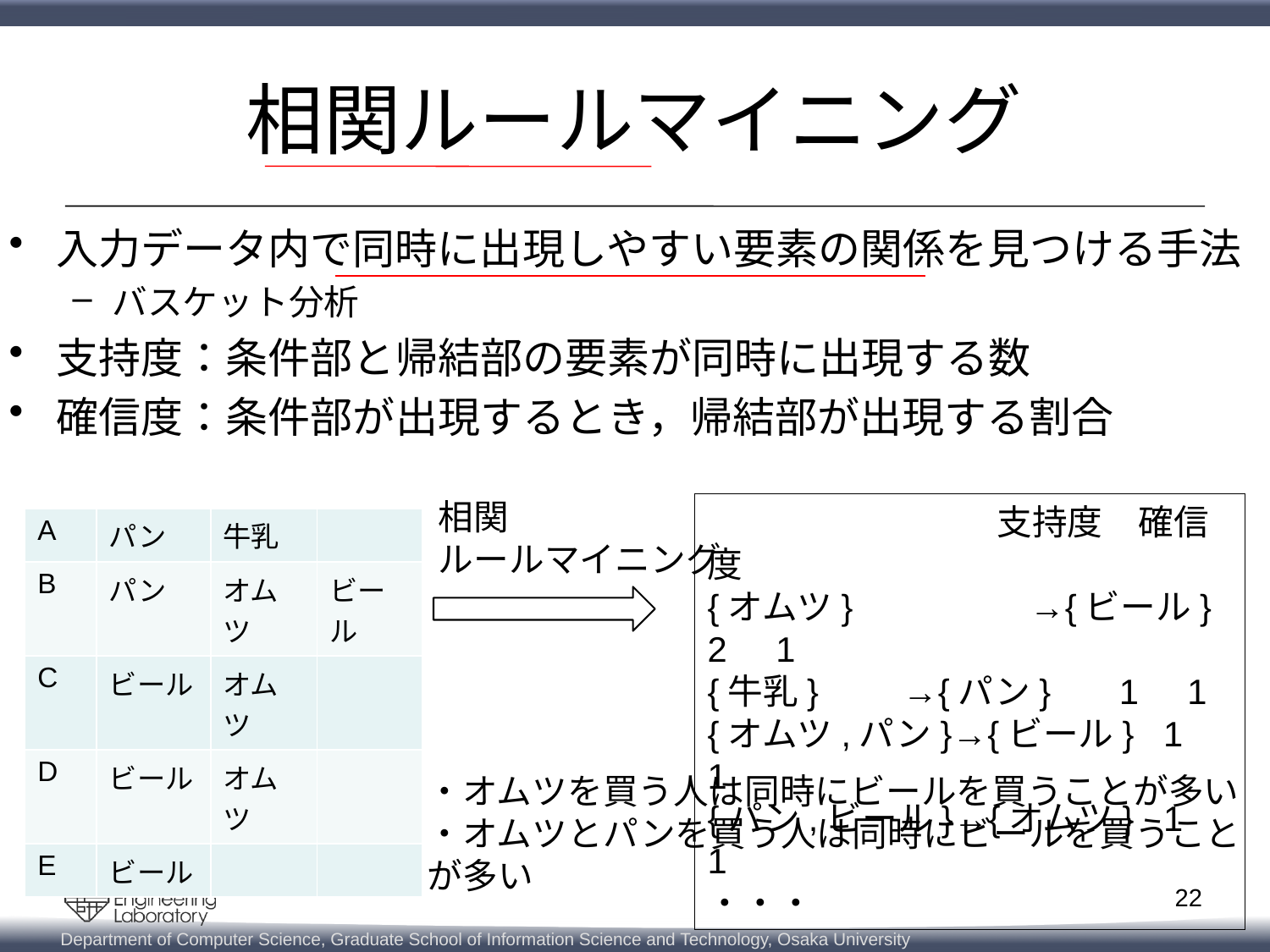

# 相関ルールマイニング
入力データ内で同時に出現しやすい要素の関係を見つける手法
バスケット分析
支持度：条件部と帰結部の要素が同時に出現する数
確信度：条件部が出現するとき，帰結部が出現する割合

相関
ルールマイニング
		　支持度　確信度
{オムツ}	       →{ビール}   2     1
{牛乳}	       →{パン}       1     1
{オムツ,パン}→{ビール}   1     1
{パン,ビール}→{オムツ}   1     1
・・・
| A | パン | 牛乳 |  |
| --- | --- | --- | --- |
| B | パン | オムツ | ビール |
| C | ビール | オムツ |  |
| D | ビール | オムツ |  |
| E | ビール |  |  |

・オムツを買う人は同時にビールを買うことが多い
・オムツとパンを買う人は同時にビールを買うことが多い
22